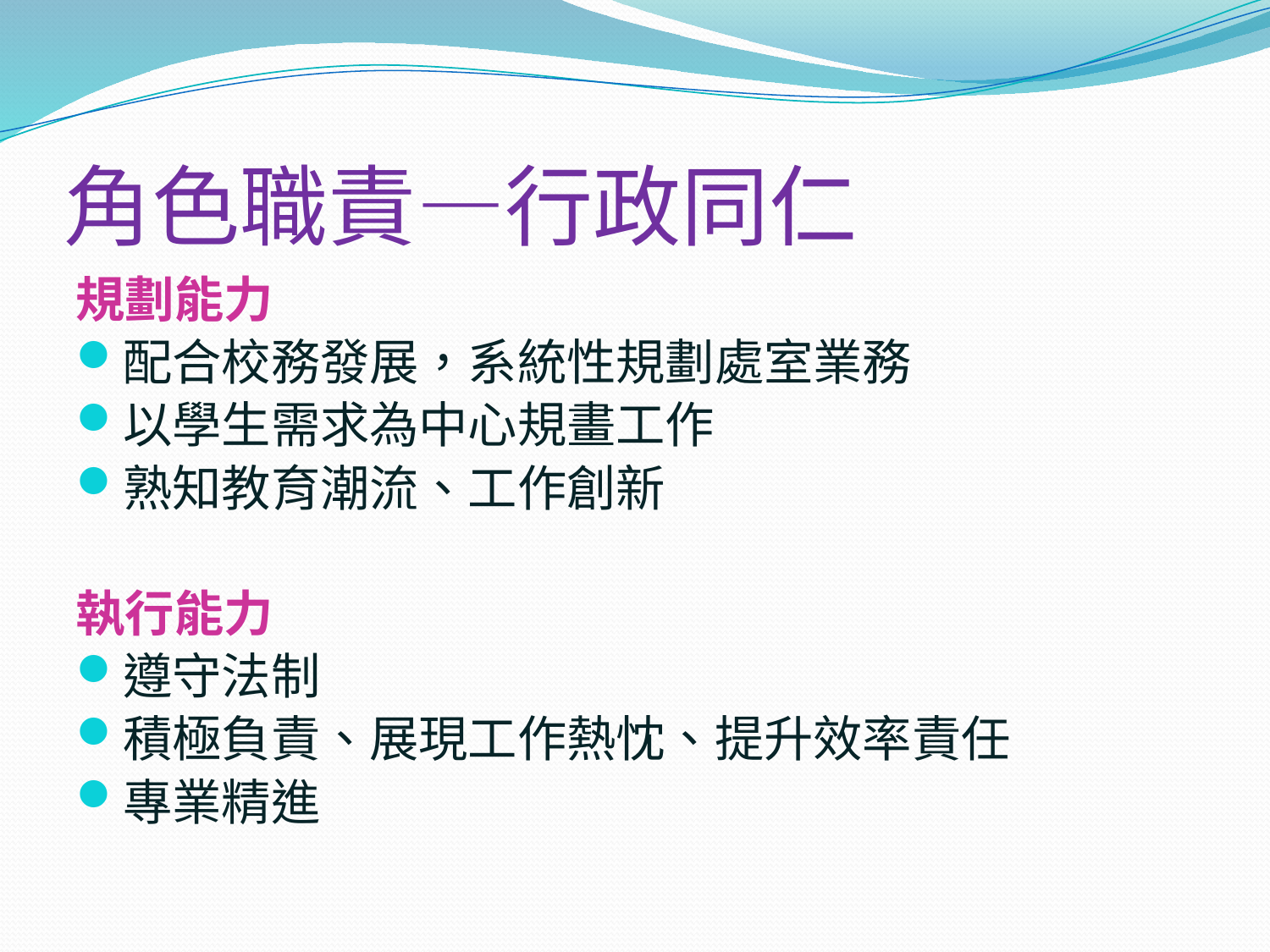

# 角色職責—行政同仁
規劃能力
配合校務發展，系統性規劃處室業務
以學生需求為中心規畫工作
熟知教育潮流、工作創新

執行能力
遵守法制
積極負責、展現工作熱忱、提升效率責任
專業精進